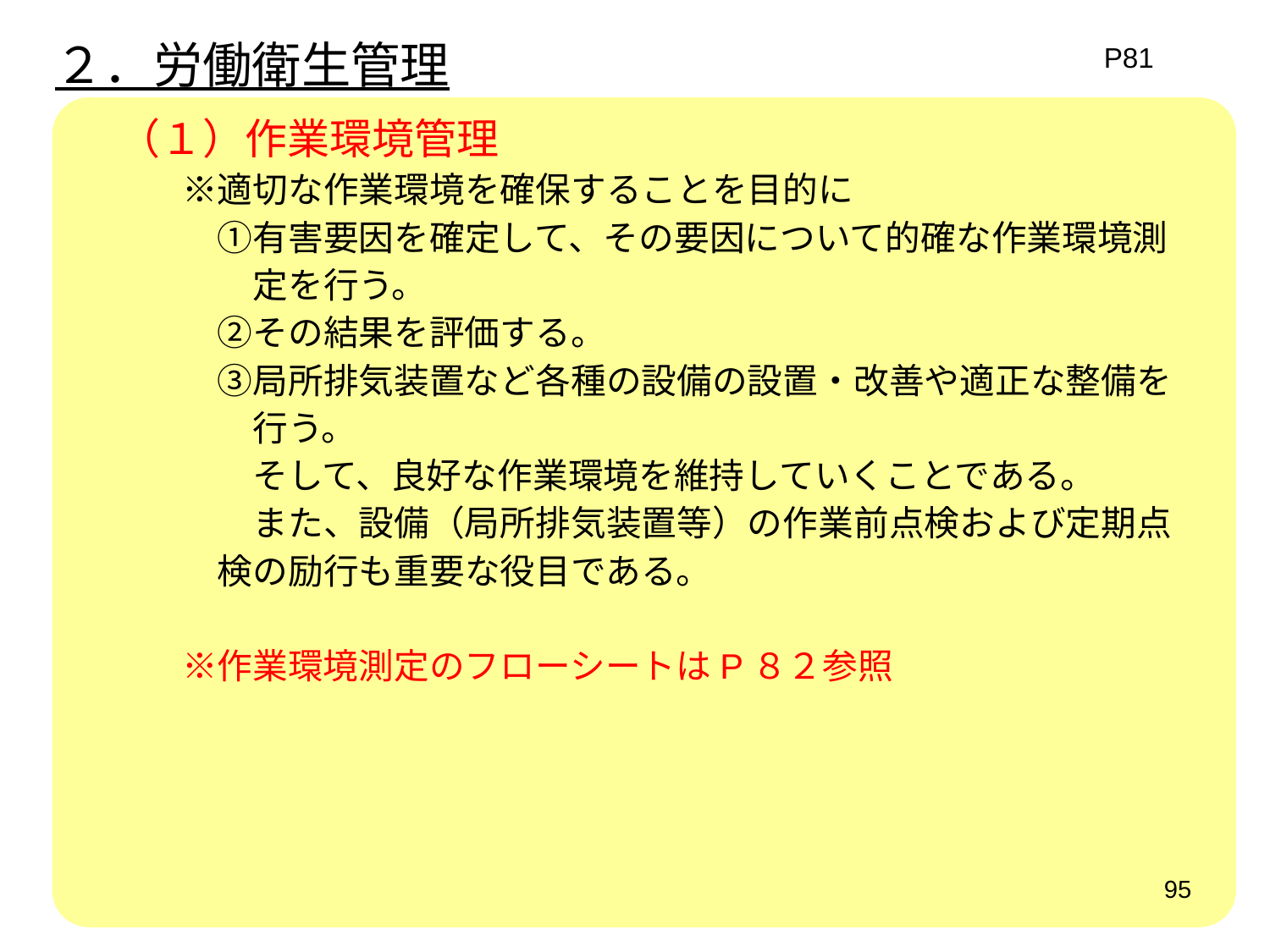

２．労働衛生管理
P81
　（１）作業環境管理
　　　※適切な作業環境を確保することを目的に
　　　　①有害要因を確定して、その要因について的確な作業環境測
　　　　　定を行う。
　　　　②その結果を評価する。
　　　　③局所排気装置など各種の設備の設置・改善や適正な整備を
　　　　　行う。
　　　　　そして、良好な作業環境を維持していくことである。
　　　　　また、設備（局所排気装置等）の作業前点検および定期点
　　　　検の励行も重要な役目である。

　　　※作業環境測定のフローシートはP８２参照
95